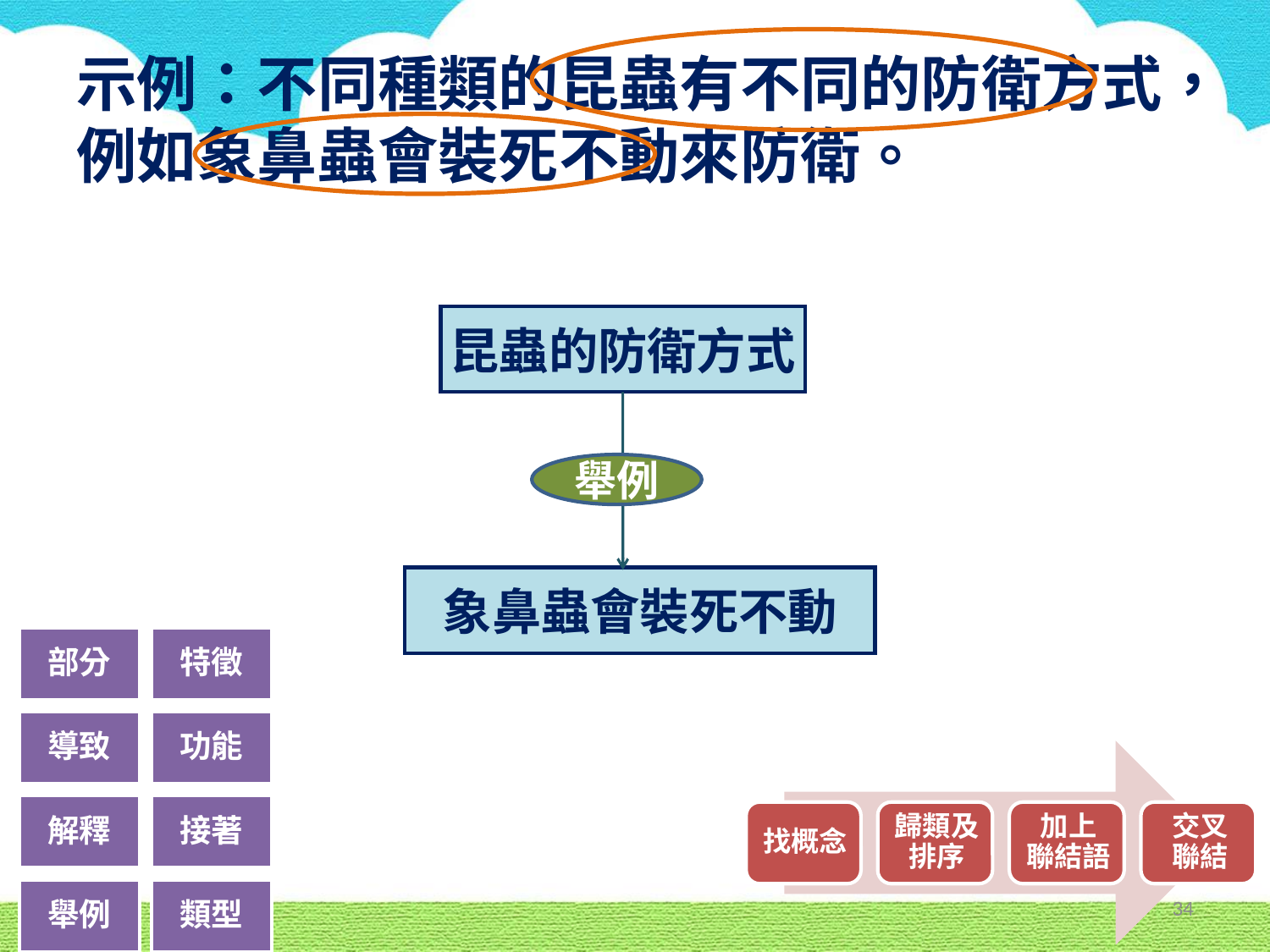

# 示例：不同種類的昆蟲有不同的防衛方式，例如象鼻蟲會裝死不動來防衛。

昆蟲的防衛方式
舉例
象鼻蟲會裝死不動
部分
特徵
導致
功能
解釋
接著
舉例
類型
找概念
歸類及排序
加上 聯結語
交叉 聯結
34